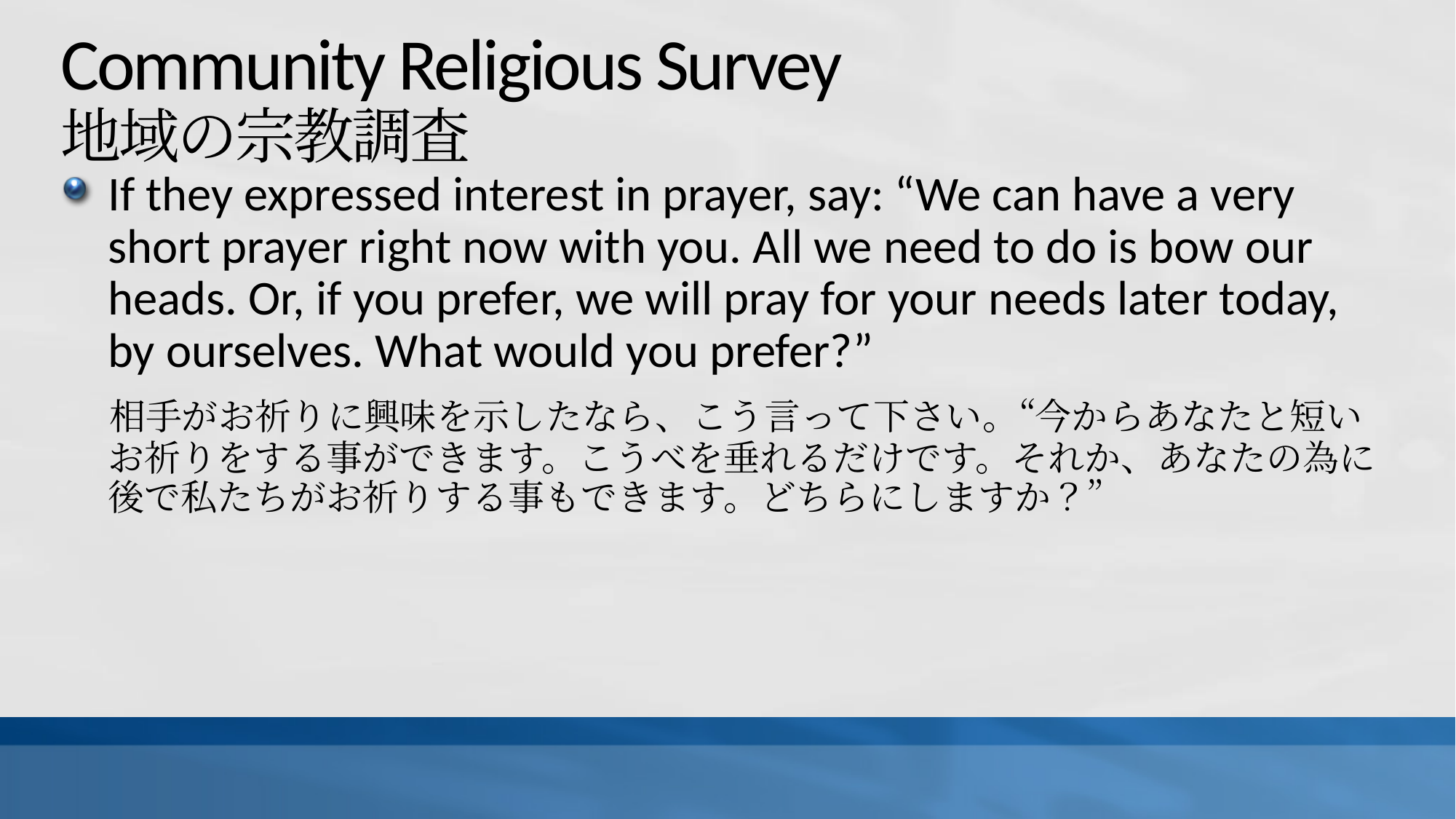

# Community Religious Survey 地域の宗教調査
If they expressed interest in prayer, say: “We can have a very short prayer right now with you. All we need to do is bow our heads. Or, if you prefer, we will pray for your needs later today, by ourselves. What would you prefer?”
　相手がお祈りに興味を示したなら、こう言って下さい。“今からあなたと短いお祈りをする事ができます。こうべを垂れるだけです。それか、あなたの為に後で私たちがお祈りする事もできます。どちらにしますか？”